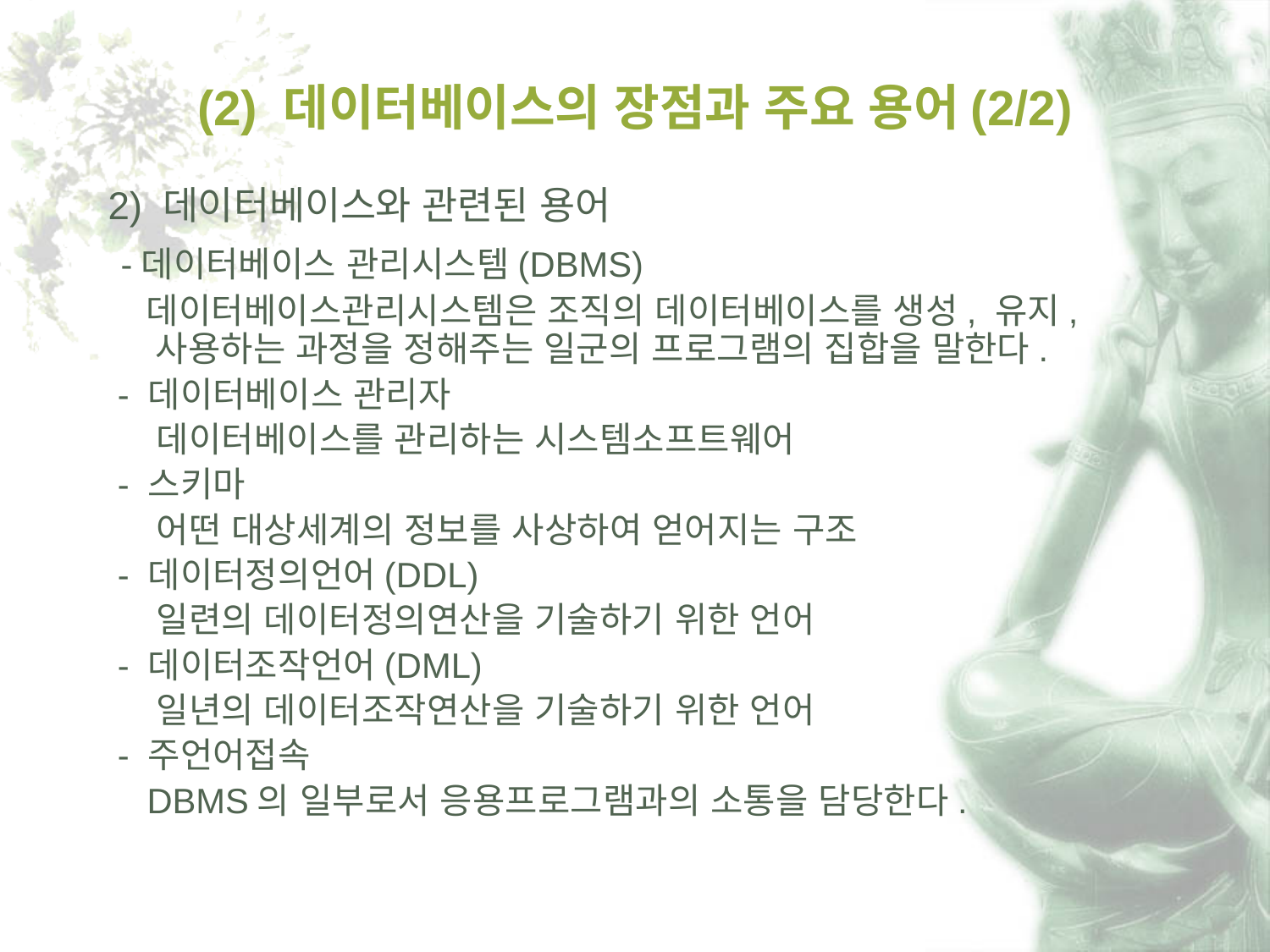

# (2) 데이터베이스의 장점과 주요 용어(2/2)
2) 데이터베이스와 관련된 용어
 -데이터베이스 관리시스템(DBMS)
   데이터베이스관리시스템은 조직의 데이터베이스를 생성, 유지, 사용하는 과정을 정해주는 일군의 프로그램의 집합을 말한다.
 - 데이터베이스 관리자
    데이터베이스를 관리하는 시스템소프트웨어
 - 스키마
    어떤 대상세계의 정보를 사상하여 얻어지는 구조
 - 데이터정의언어(DDL)
    일련의 데이터정의연산을 기술하기 위한 언어
 - 데이터조작언어(DML)
    일년의 데이터조작연산을 기술하기 위한 언어
 - 주언어접속
    DBMS의 일부로서 응용프로그램과의 소통을 담당한다.